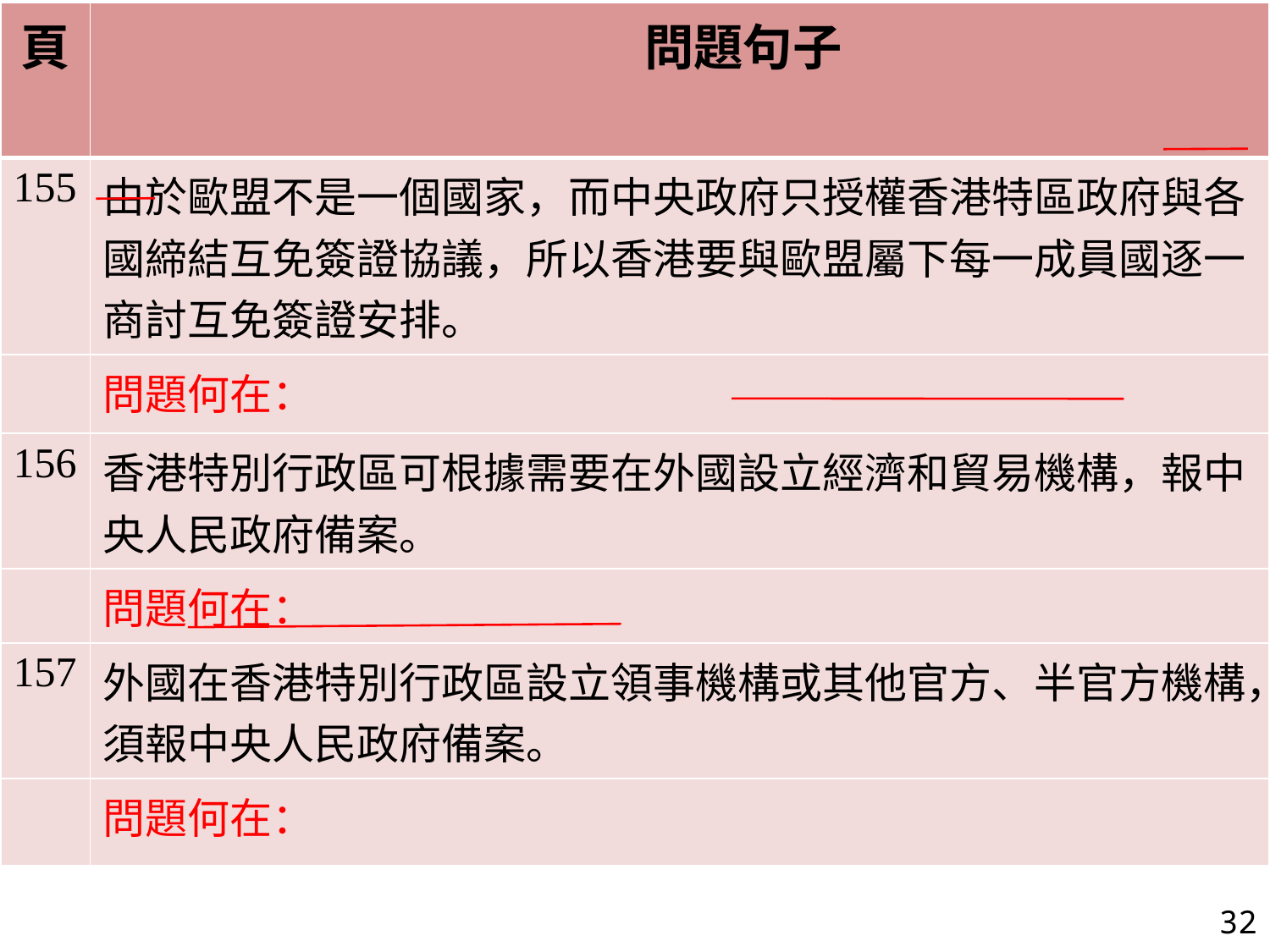

| 頁 | 問題句子 |
| --- | --- |
| 155 | 由於歐盟不是一個國家，而中央政府只授權香港特區政府與各國締結互免簽證協議，所以香港要與歐盟屬下每一成員國逐一商討互免簽證安排。 |
|  | 問題何在： |
| 156 | 香港特別行政區可根據需要在外國設立經濟和貿易機構，報中央人民政府備案。 |
|  | 問題何在： |
| 157 | 外國在香港特別行政區設立領事機構或其他官方、半官方機構，須報中央人民政府備案。 |
|  | 問題何在： |

32